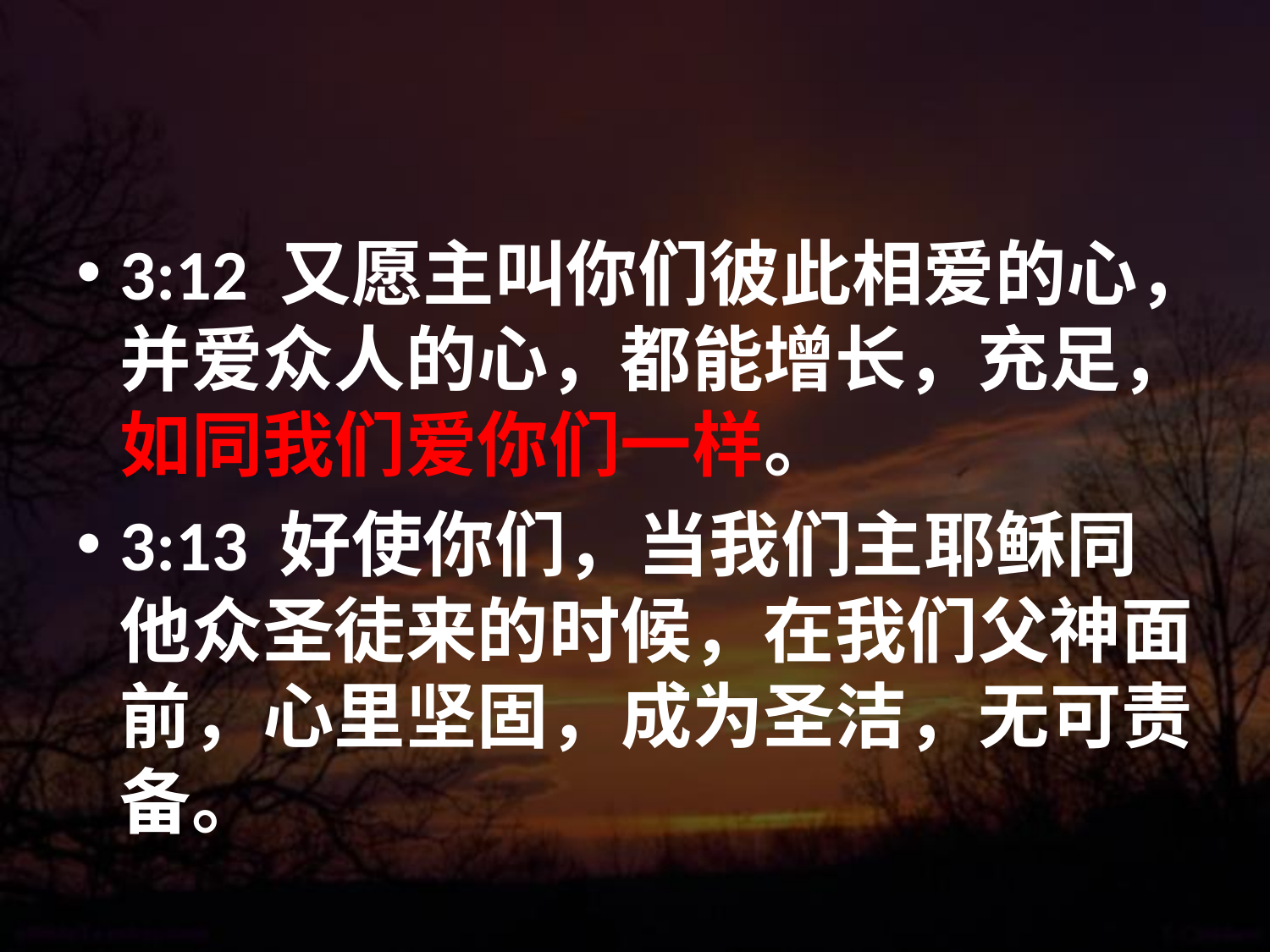

#
3:12 又愿主叫你们彼此相爱的心，并爱众人的心，都能增长，充足，如同我们爱你们一样。
3:13 好使你们，当我们主耶稣同他众圣徒来的时候，在我们父神面前，心里坚固，成为圣洁，无可责备。